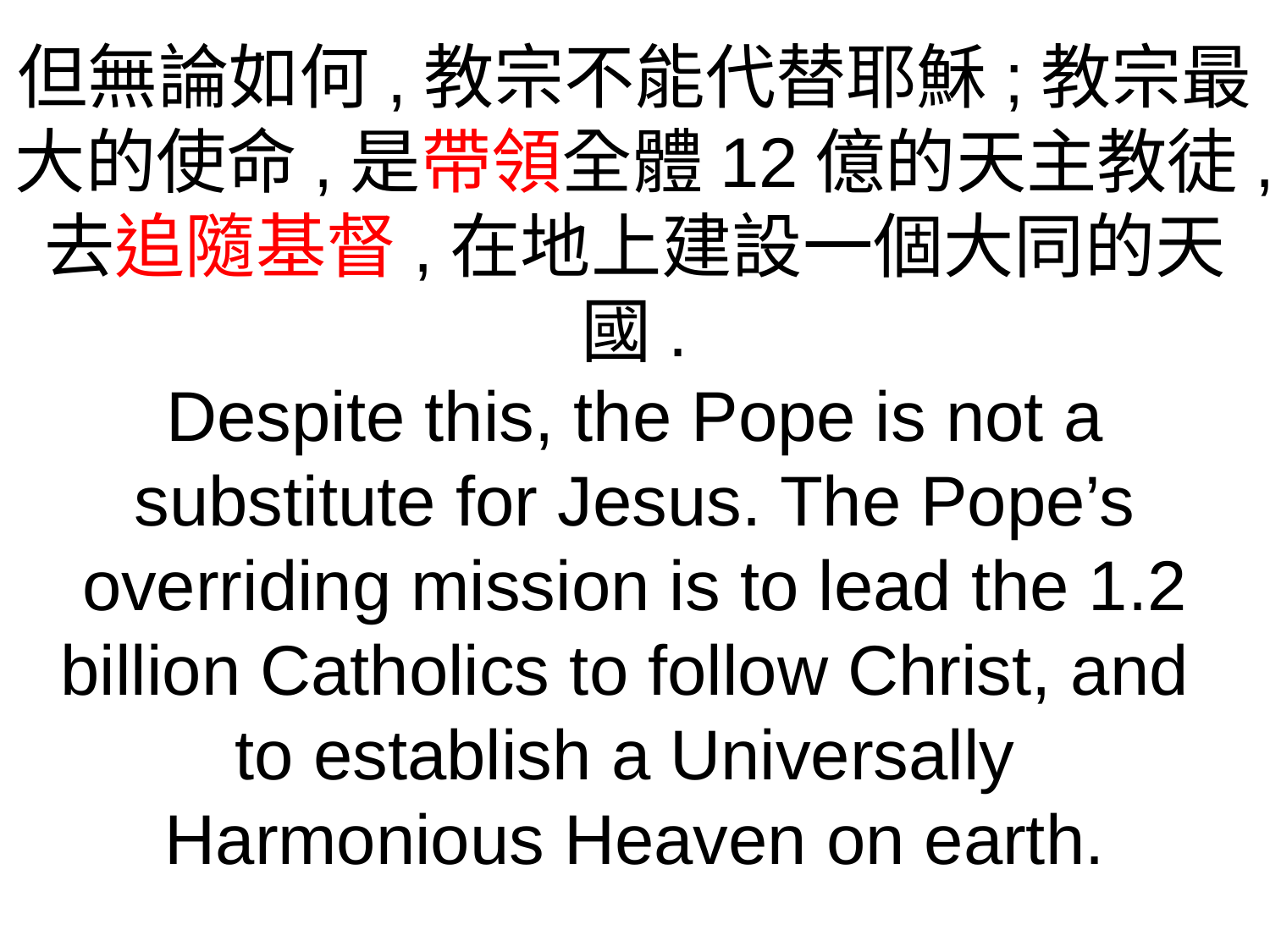

但無論如何,教宗不能代替耶穌;教宗最大的使命,是帶領全體12億的天主教徒,去追隨基督,在地上建設一個大同的天國.
Despite this, the Pope is not a substitute for Jesus. The Pope’s overriding mission is to lead the 1.2 billion Catholics to follow Christ, and
to establish a Universally
Harmonious Heaven on earth.